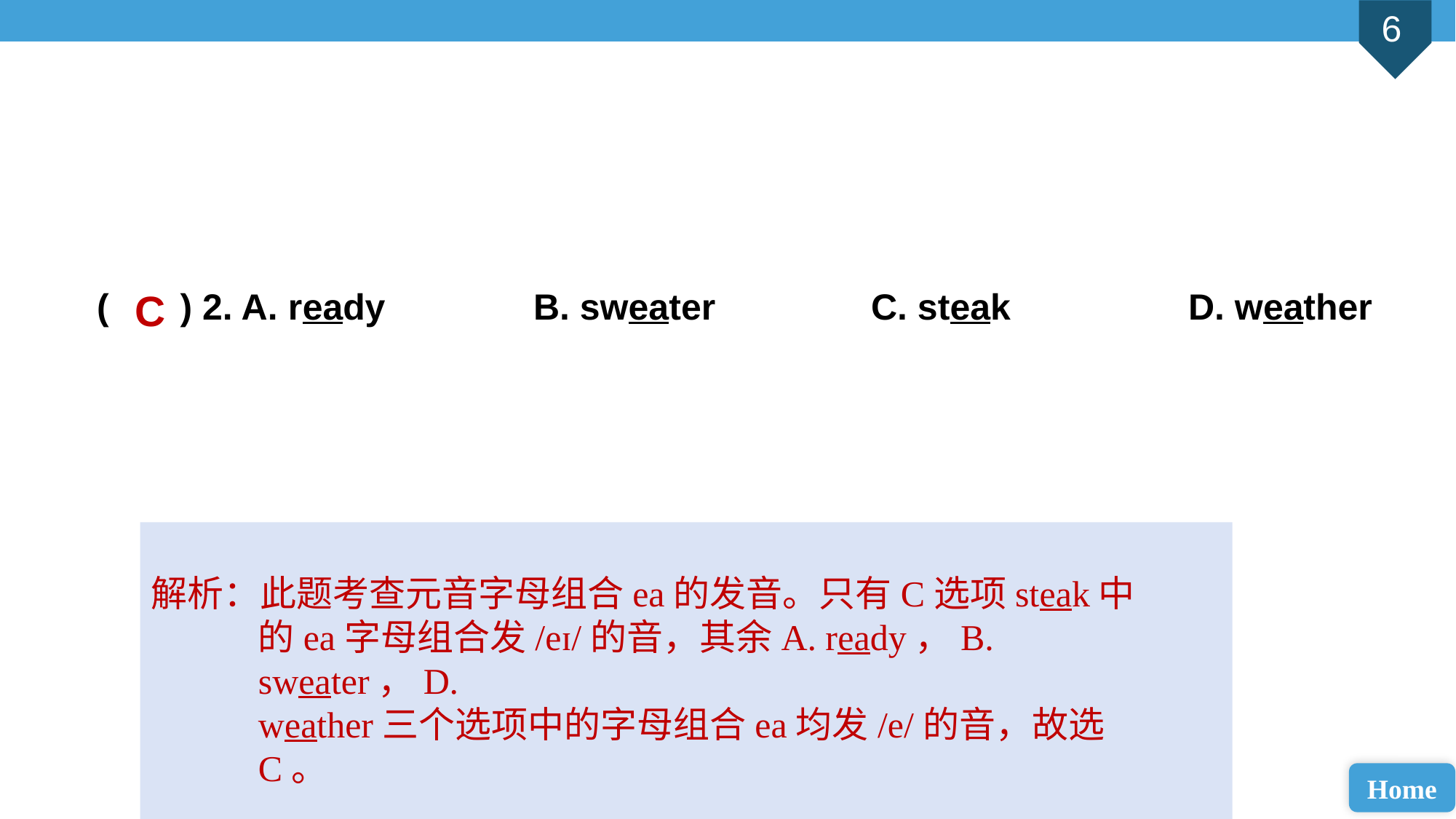

(       ) 2. A. ready 		B. sweater		 C. steak 		D. weather
C

解析：此题考查元音字母组合ea的发音。只有C选项steak中的ea字母组合发/eɪ/的音，其余A. ready，B. sweater，D. weather三个选项中的字母组合ea均发/e/的音，故选C。